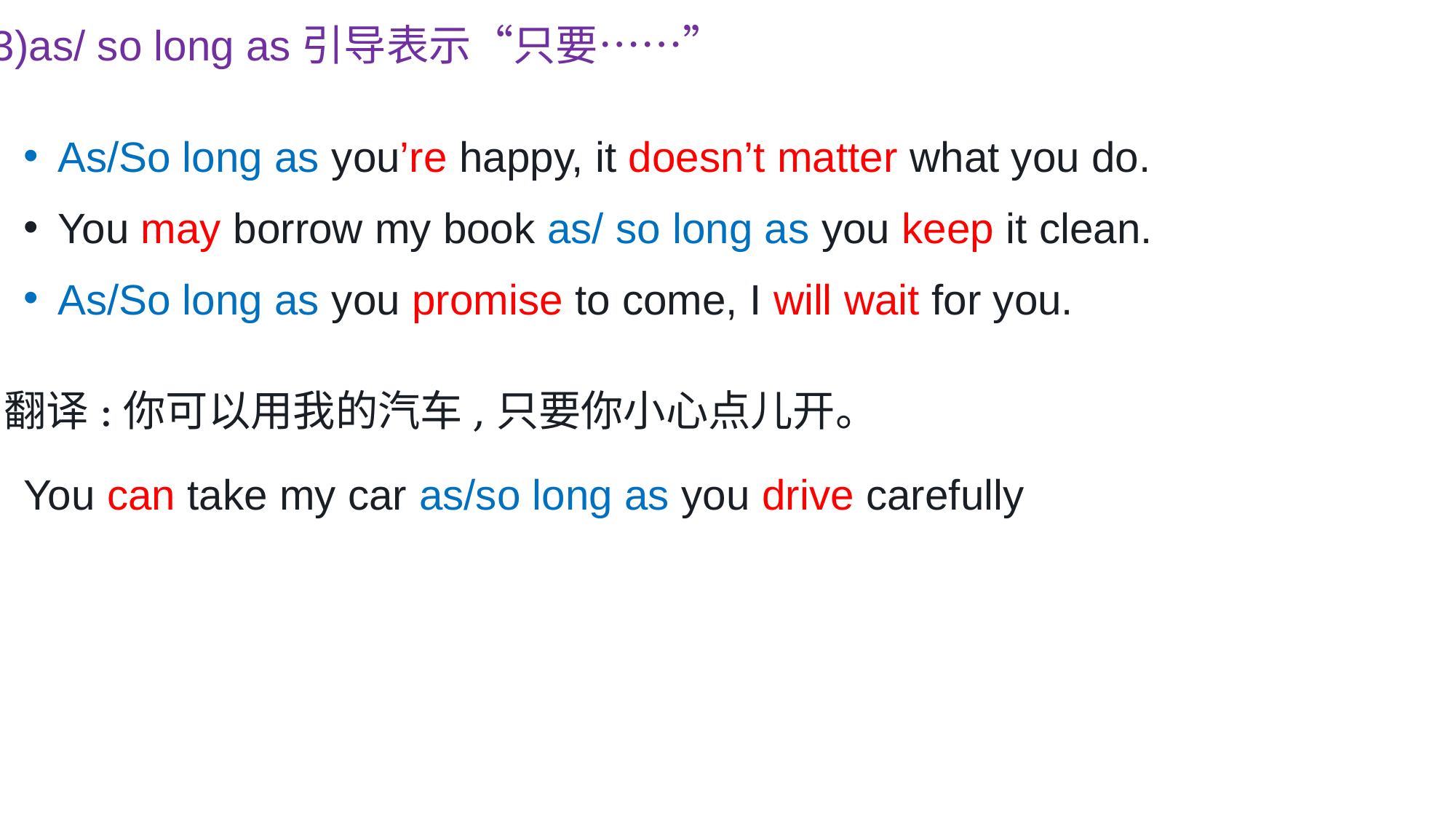

3)as/ so long as引导表示“只要……”
As/So long as you’re happy, it doesn’t matter what you do.
You may borrow my book as/ so long as you keep it clean.
As/So long as you promise to come, I will wait for you.
翻译:你可以用我的汽车,只要你小心点儿开。
You can take my car as/so long as you drive carefully